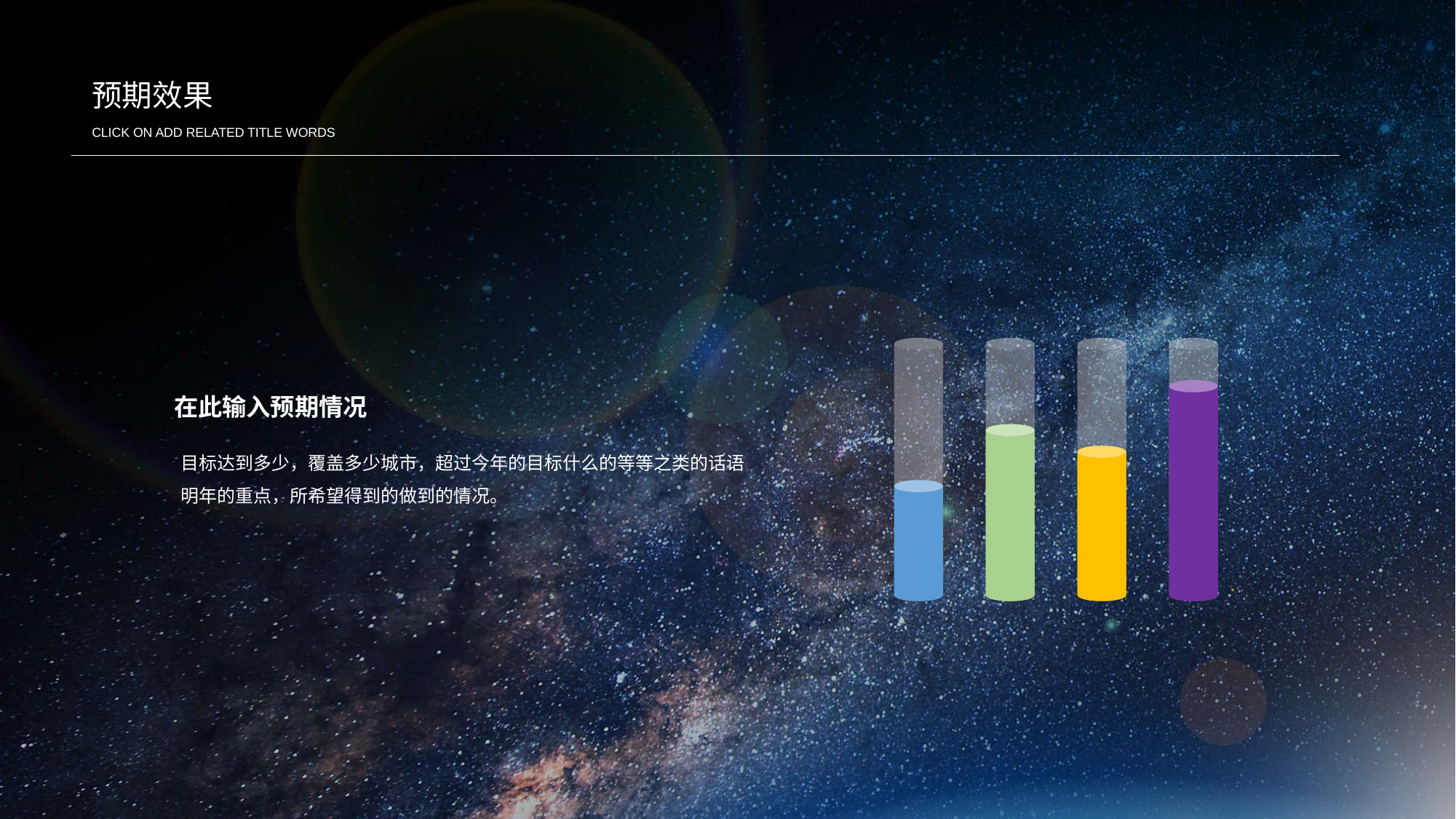

预期效果

CLICK ON ADD RELATED TITLE WORDS

在此输入预期情况
目标达到多少，覆盖多少城市，超过今年的目标什么的等等之类的话语
明年的重点，所希望得到的做到的情况。